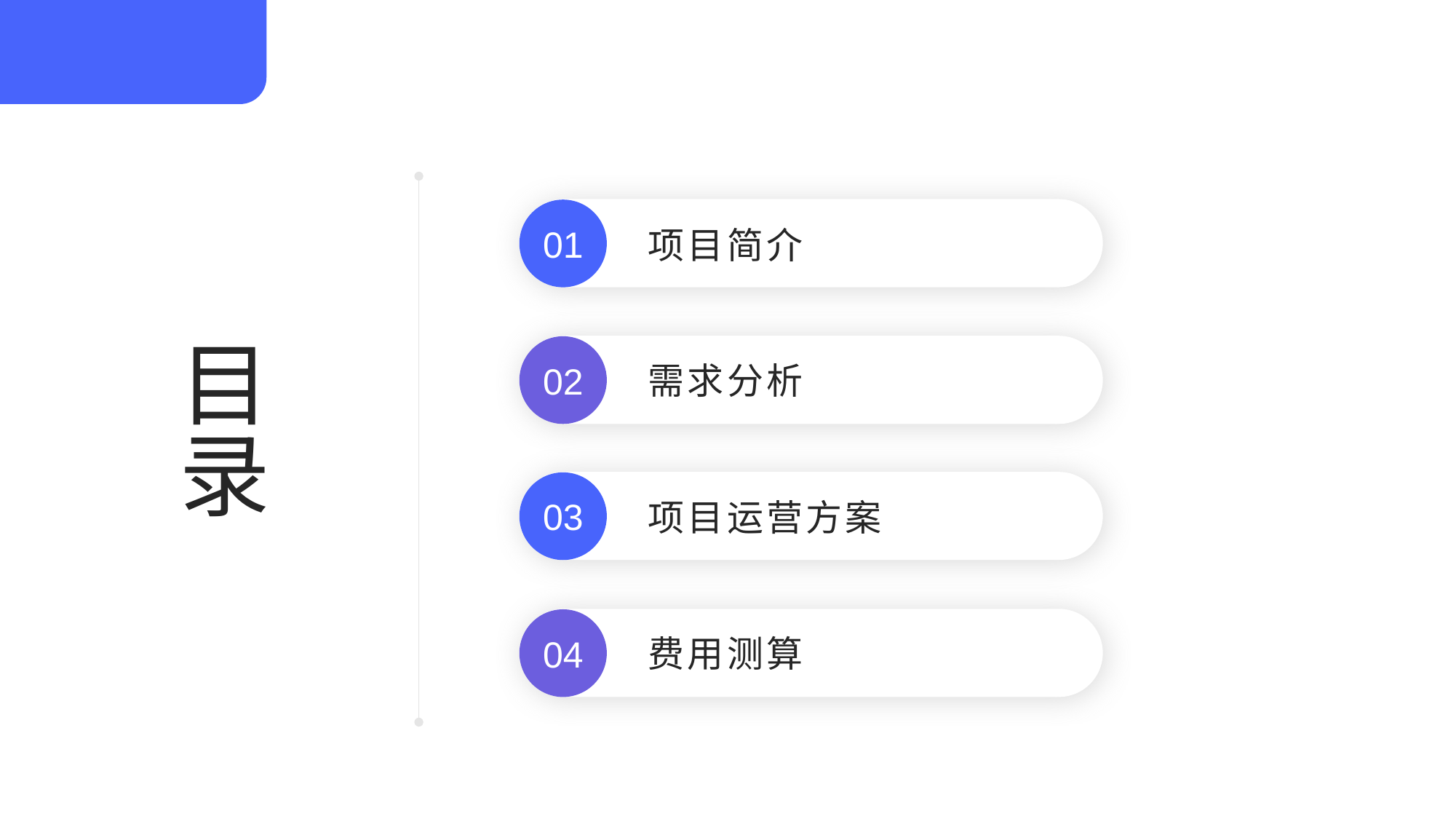

01
项目简介
目录
需求分析

02

03
项目运营方案
费用测算

04
2